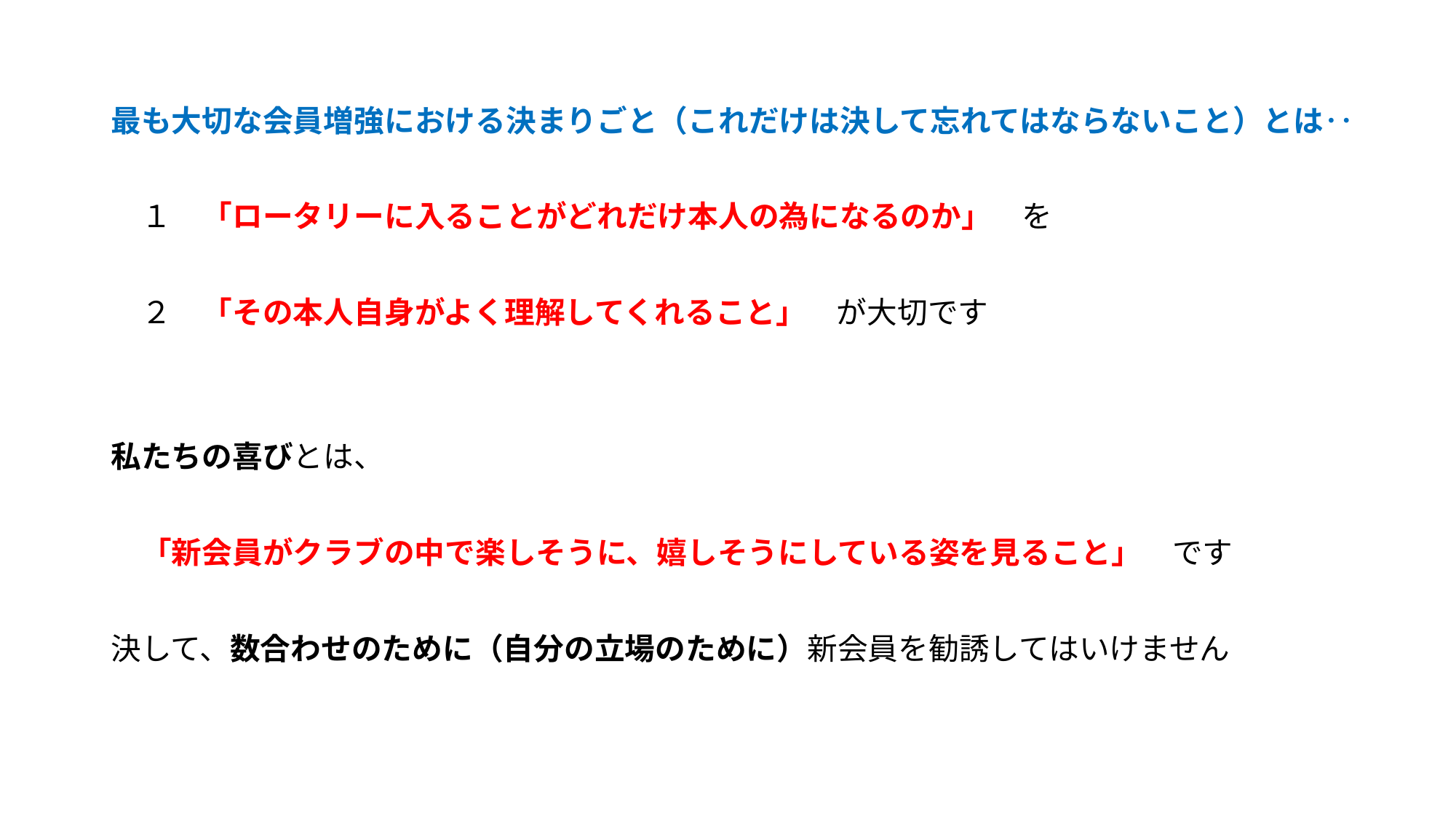

最も大切な会員増強における決まりごと（これだけは決して忘れてはならないこと）とは‥

　１　「ロータリーに入ることがどれだけ本人の為になるのか」　を

　２　「その本人自身がよく理解してくれること」　が大切です

私たちの喜びとは、

　「新会員がクラブの中で楽しそうに、嬉しそうにしている姿を見ること」　です

決して、数合わせのために（自分の立場のために）新会員を勧誘してはいけません